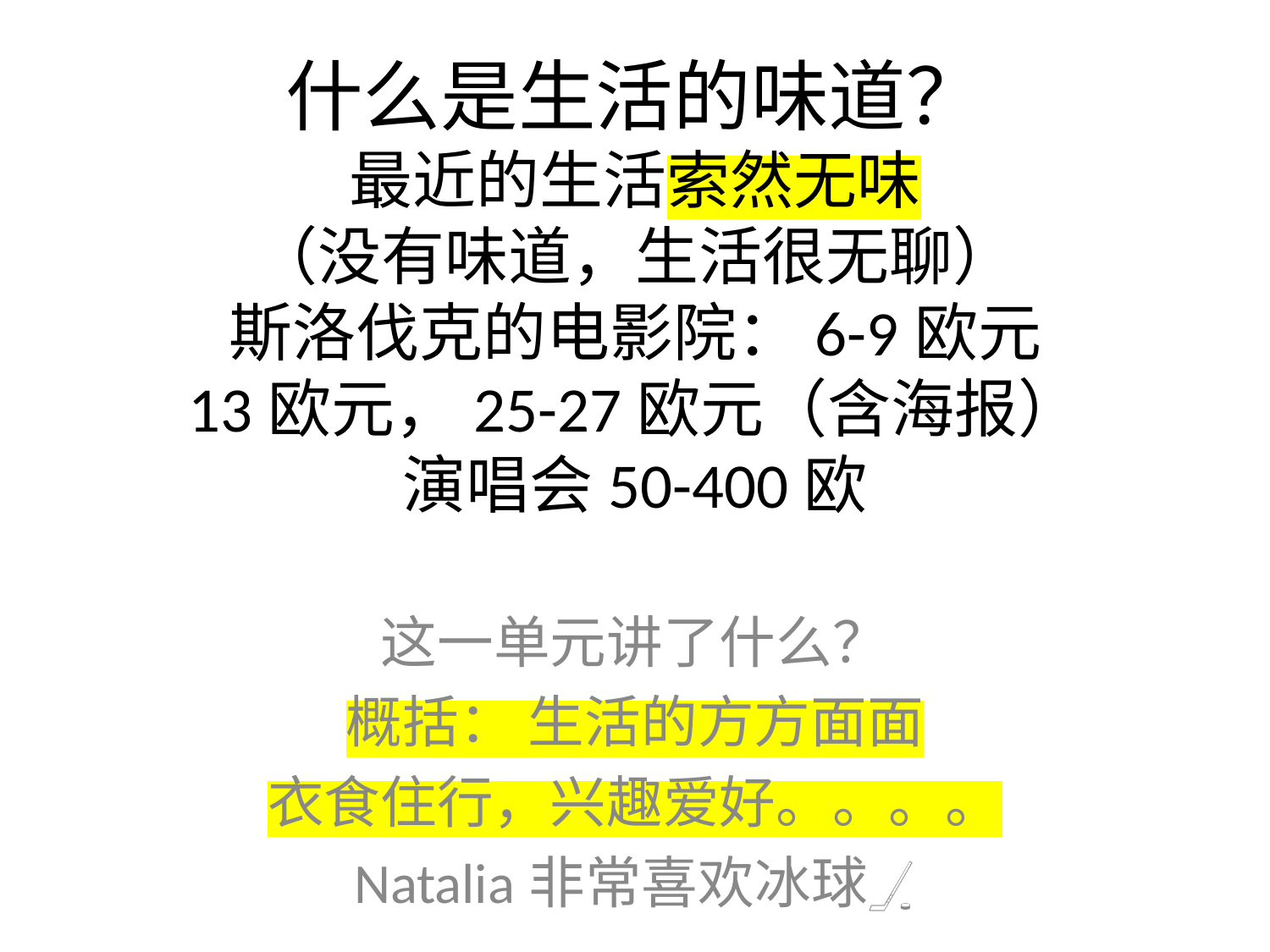

# 什么是生活的味道？ 最近的生活索然无味 （没有味道，生活很无聊） 斯洛伐克的电影院：6-9欧元 13欧元，25-27欧元（含海报） 演唱会50-400欧
这一单元讲了什么？
概括： 生活的方方面面
衣食住行，兴趣爱好。。。。
Natalia非常喜欢冰球🏒